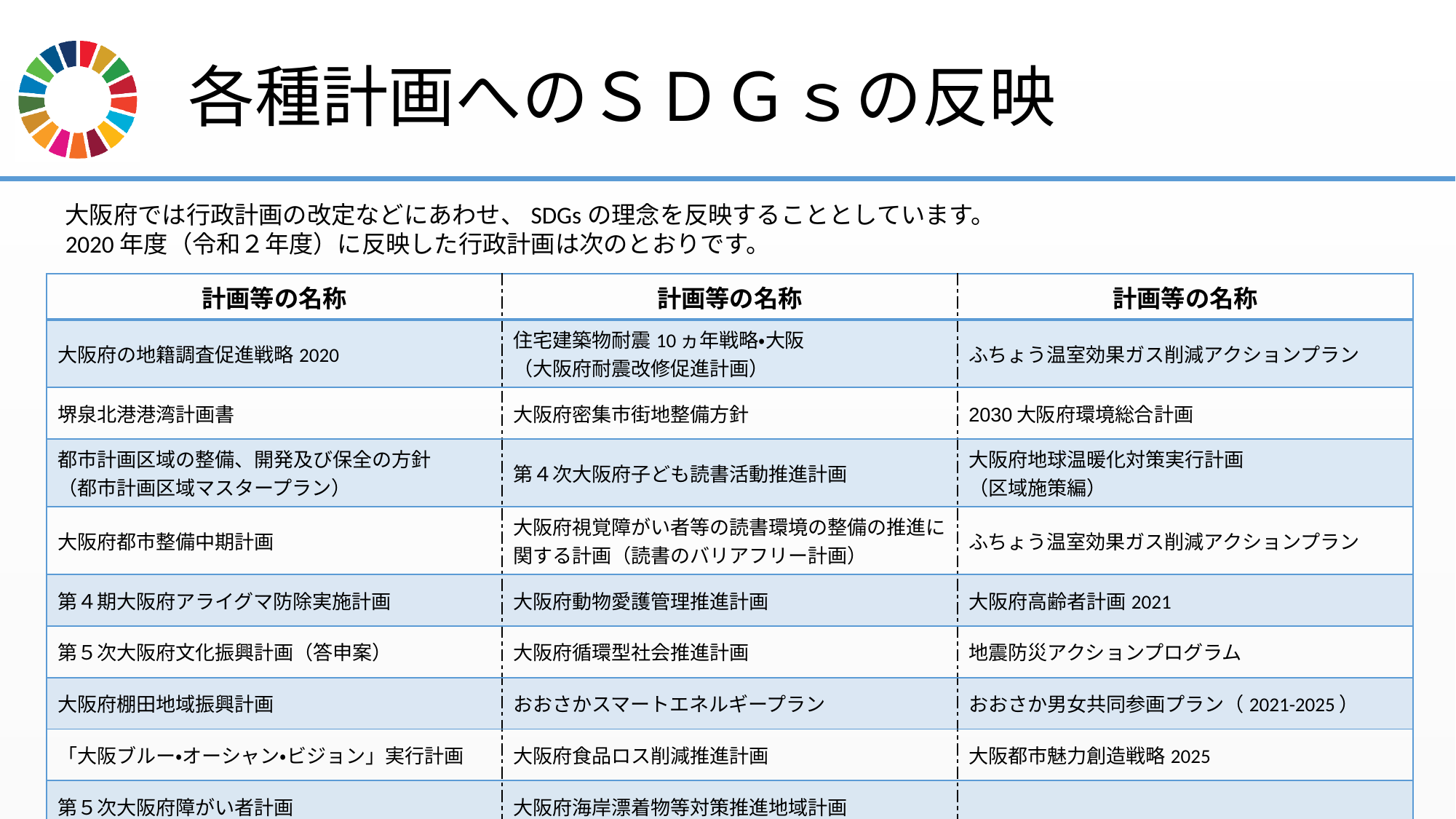

# 各種計画へのＳＤＧｓの反映
大阪府では行政計画の改定などにあわせ、SDGsの理念を反映することとしています。
2020年度（令和２年度）に反映した行政計画は次のとおりです。
| 計画等の名称 | 計画等の名称 | 計画等の名称 |
| --- | --- | --- |
| 大阪府の地籍調査促進戦略2020 | 住宅建築物耐震10ヵ年戦略・大阪 （大阪府耐震改修促進計画） | ふちょう温室効果ガス削減アクションプラン |
| 堺泉北港港湾計画書 | 大阪府密集市街地整備方針 | 2030大阪府環境総合計画 |
| 都市計画区域の整備、開発及び保全の方針 （都市計画区域マスタープラン） | 第４次大阪府子ども読書活動推進計画 | 大阪府地球温暖化対策実行計画 （区域施策編） |
| 大阪府都市整備中期計画 | 大阪府視覚障がい者等の読書環境の整備の推進に関する計画（読書のバリアフリー計画） | ふちょう温室効果ガス削減アクションプラン |
| 第４期大阪府アライグマ防除実施計画 | 大阪府動物愛護管理推進計画 | 大阪府高齢者計画2021 |
| 第５次大阪府文化振興計画（答申案） | 大阪府循環型社会推進計画 | 地震防災アクションプログラム |
| 大阪府棚田地域振興計画 | おおさかスマートエネルギープラン | おおさか男女共同参画プラン（2021-2025） |
| 「大阪ブルー・オーシャン・ビジョン」実行計画 | 大阪府食品ロス削減推進計画 | 大阪都市魅力創造戦略2025 |
| 第５次大阪府障がい者計画 | 大阪府海岸漂着物等対策推進地域計画 |  |